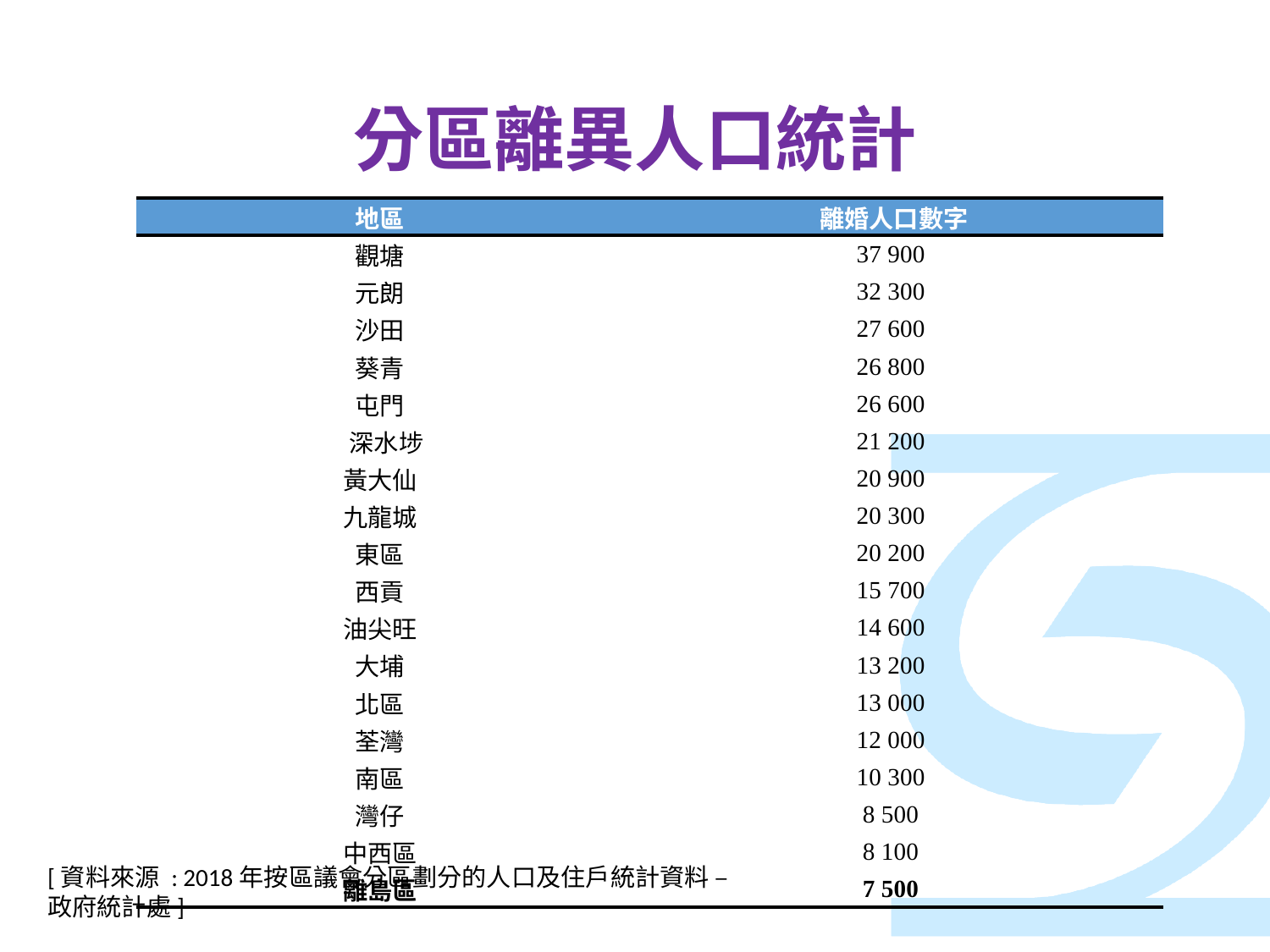

# 分區離異人口統計
| 地區 | 離婚人口數字 |
| --- | --- |
| 觀塘 | 37 900 |
| 元朗 | 32 300 |
| 沙田 | 27 600 |
| 葵青 | 26 800 |
| 屯門 | 26 600 |
| 深水埗 | 21 200 |
| 黃大仙 | 20 900 |
| 九龍城 | 20 300 |
| 東區 | 20 200 |
| 西貢 | 15 700 |
| 油尖旺 | 14 600 |
| 大埔 | 13 200 |
| 北區 | 13 000 |
| 荃灣 | 12 000 |
| 南區 | 10 300 |
| 灣仔 | 8 500 |
| 中西區 | 8 100 |
| 離島區 | 7 500 |
[資料來源 : 2018年按區議會分區劃分的人口及住戶統計資料 – 政府統計處]
4